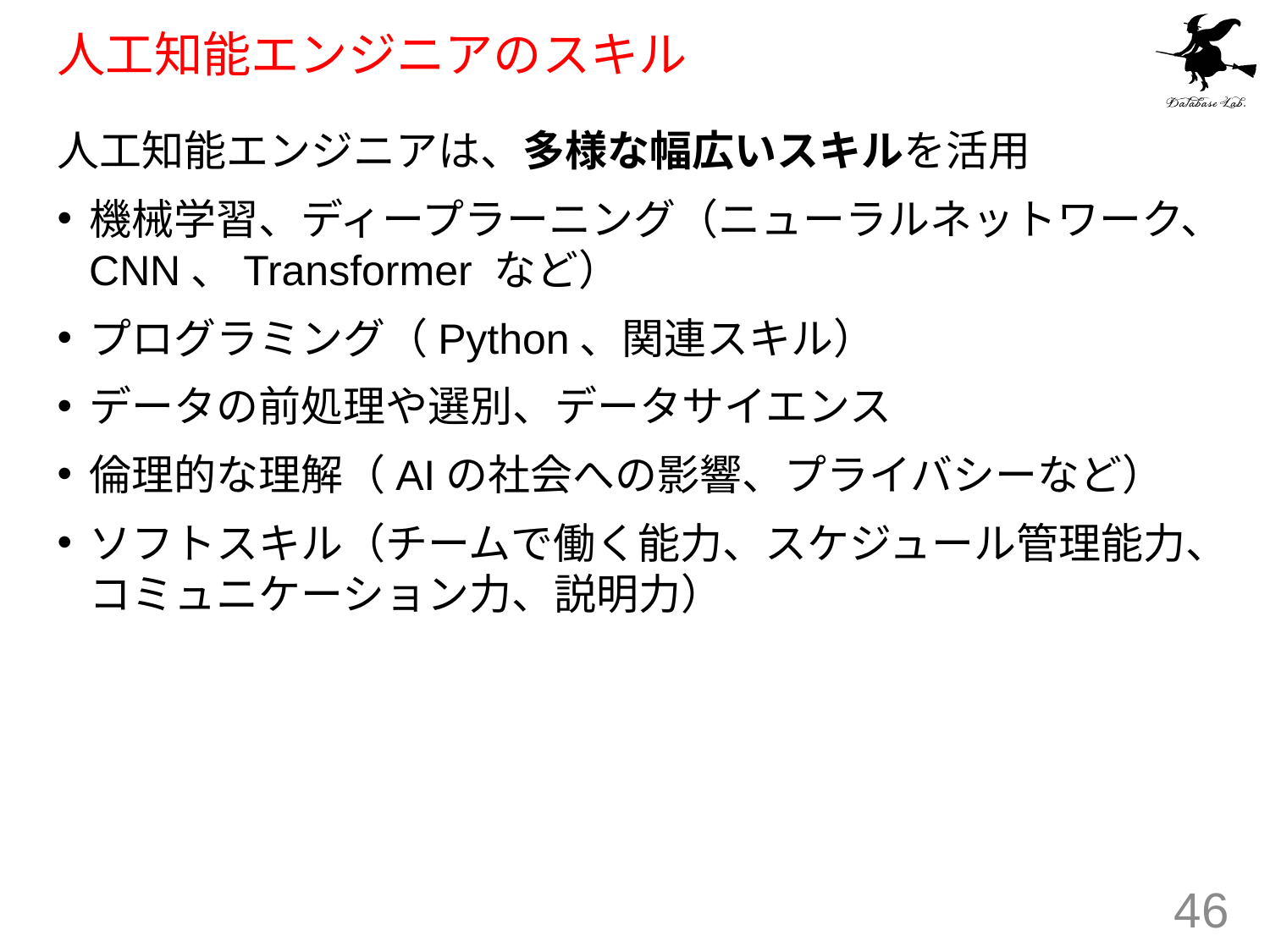

# 人工知能エンジニアのスキル
人工知能エンジニアは、多様な幅広いスキルを活用
機械学習、ディープラーニング（ニューラルネットワーク、CNN、Transformer など）
プログラミング（Python、関連スキル）
データの前処理や選別、データサイエンス
倫理的な理解（AIの社会への影響、プライバシーなど）
ソフトスキル（チームで働く能力、スケジュール管理能力、コミュニケーション力、説明力）
46